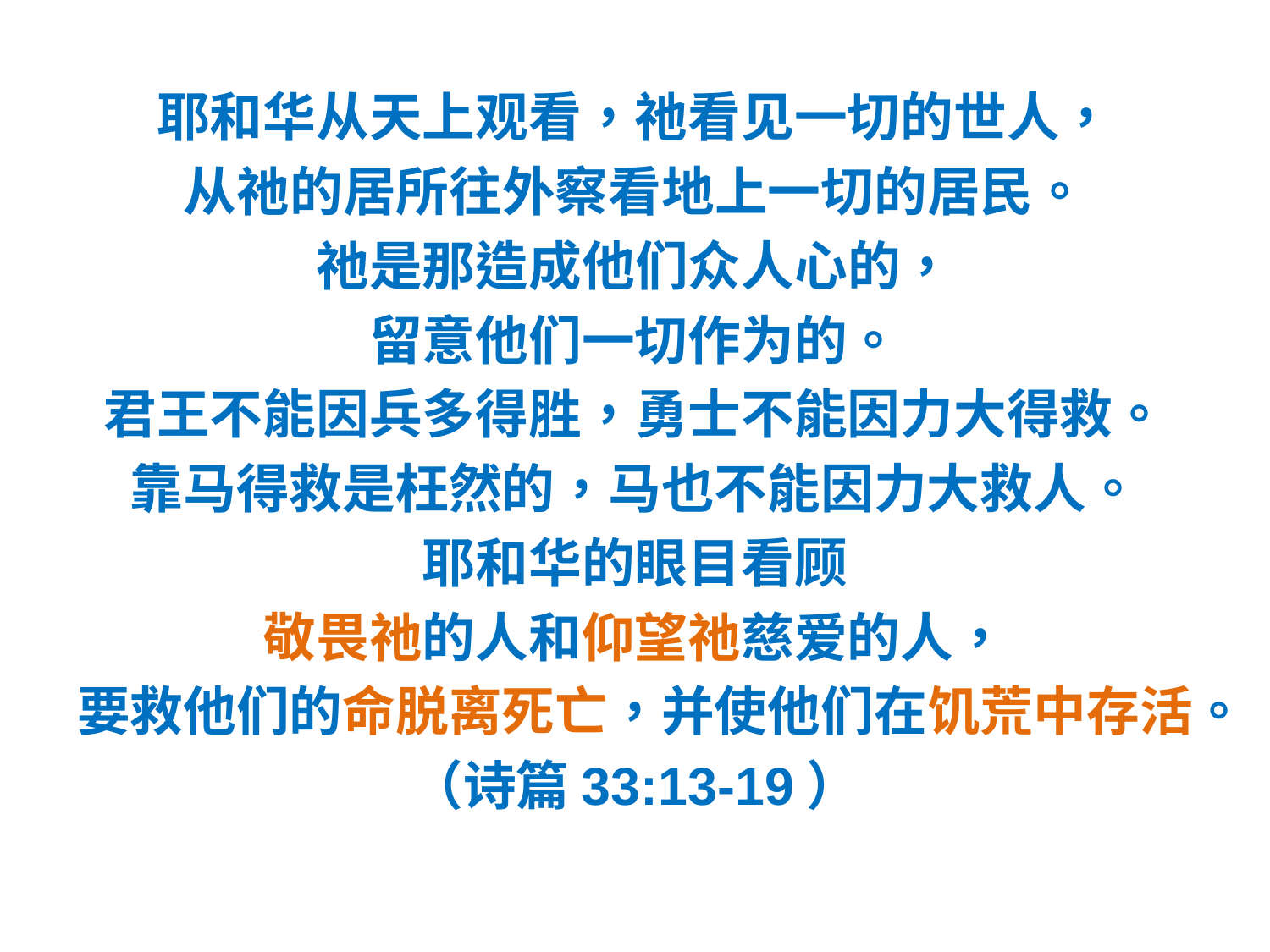

#
耶和华从天上观看，祂看见一切的世人，
从祂的居所往外察看地上一切的居民。
祂是那造成他们众人心的，
留意他们一切作为的。
君王不能因兵多得胜，勇士不能因力大得救。
靠马得救是枉然的，马也不能因力大救人。
耶和华的眼目看顾
敬畏祂的人和仰望祂慈爱的人，
要救他们的命脱离死亡，并使他们在饥荒中存活。
（诗篇33:13-19）